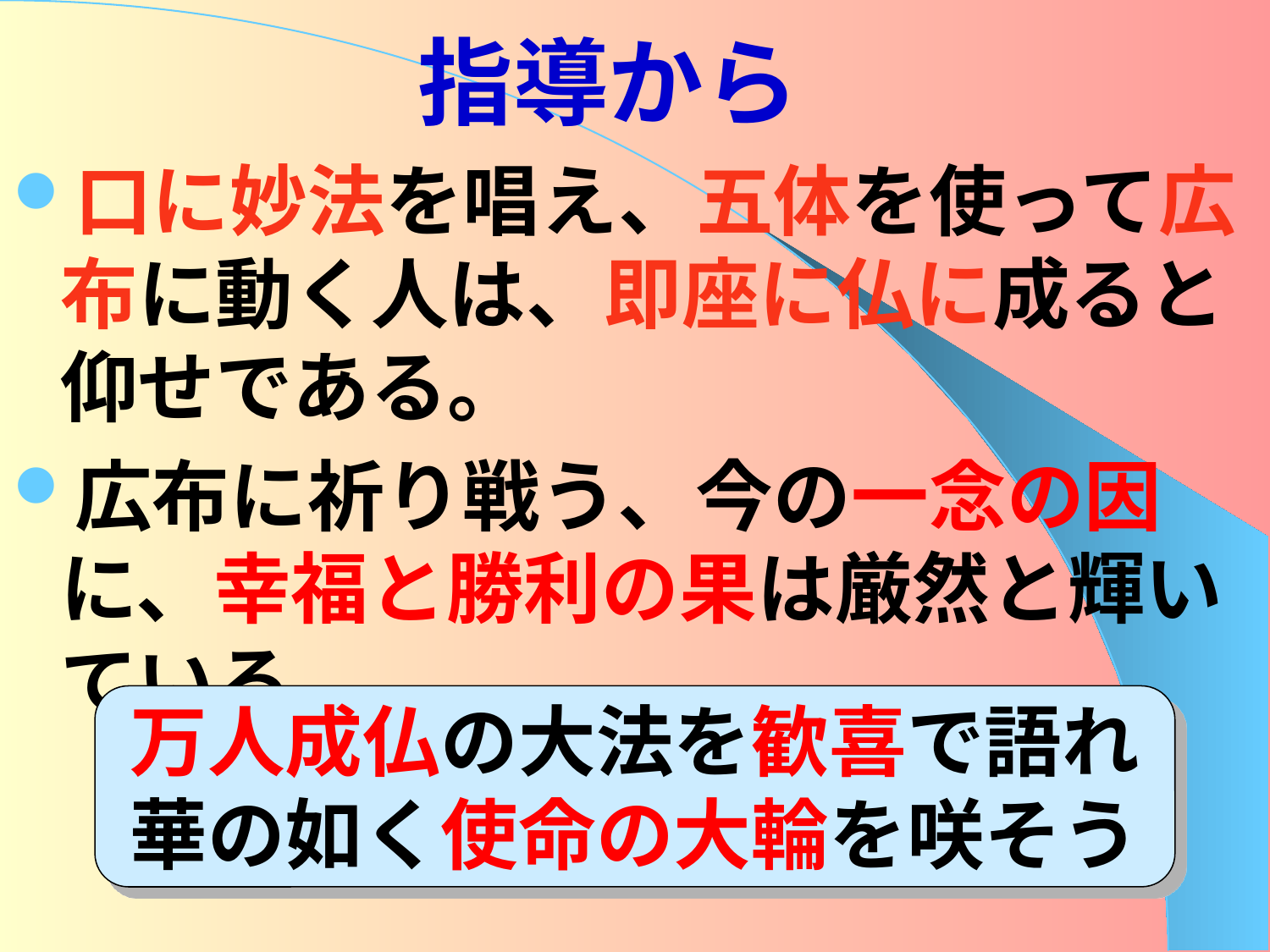

# 指導から
口に妙法を唱え、五体を使って広布に動く人は、即座に仏に成ると仰せである。
広布に祈り戦う、今の一念の因に、幸福と勝利の果は厳然と輝いている
万人成仏の大法を歓喜で語れ
華の如く使命の大輪を咲そう